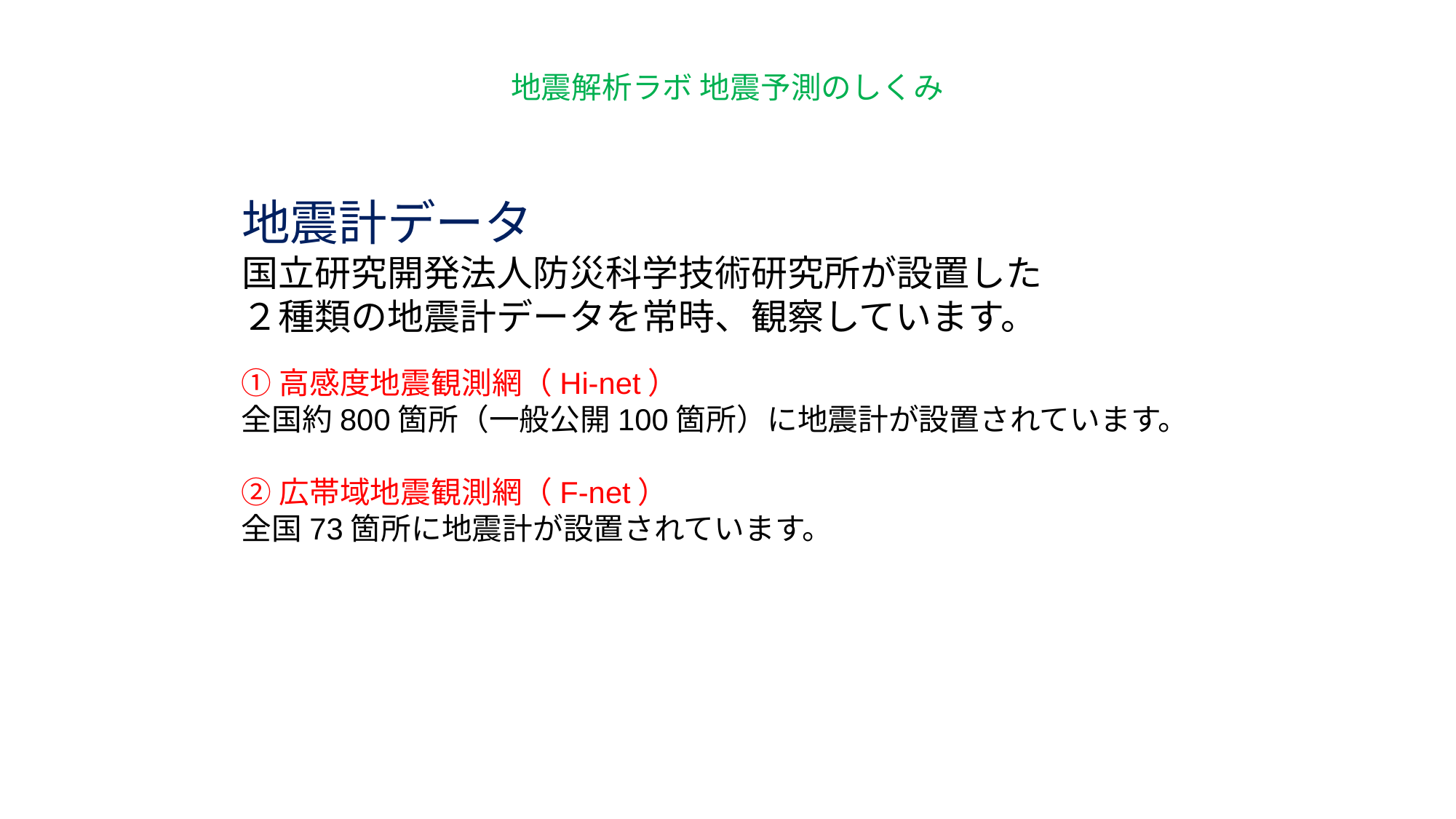

地震解析ラボ 地震予測のしくみ
地震計データ
国立研究開発法人防災科学技術研究所が設置した
２種類の地震計データを常時、観察しています。
①高感度地震観測網（Hi-net）
全国約800箇所（一般公開100箇所）に地震計が設置されています。

②広帯域地震観測網（F-net）
全国73箇所に地震計が設置されています。